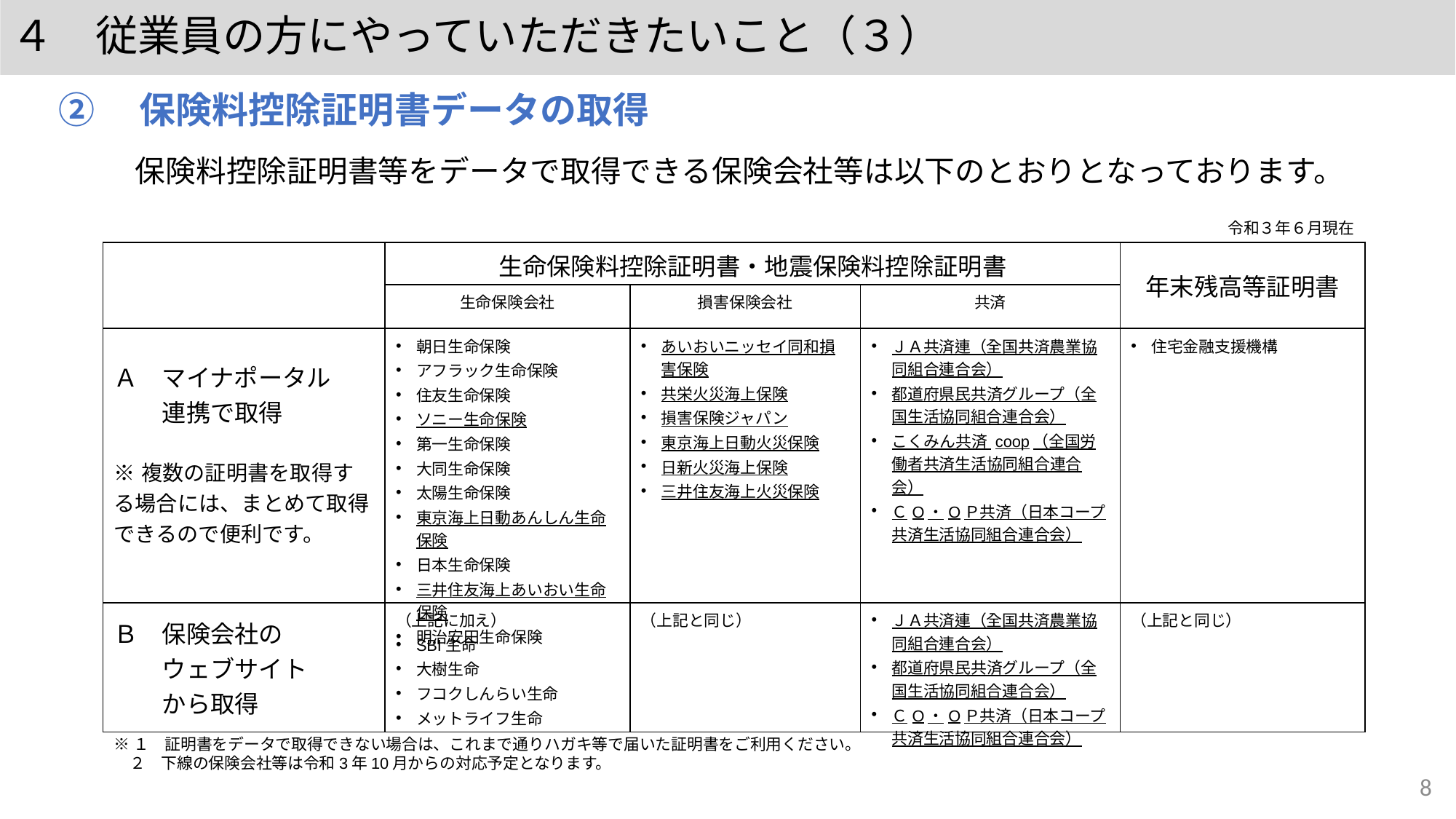

４　従業員の方にやっていただきたいこと（３）
②　保険料控除証明書データの取得
　保険料控除証明書等をデータで取得できる保険会社等は以下のとおりとなっております。
令和３年６月現在
|  | 生命保険料控除証明書・地震保険料控除証明書 |  |  | 年末残高等証明書 |
| --- | --- | --- | --- | --- |
|  | 生命保険会社 | 損害保険会社 | 共済 |  |
| Ａ　マイナポータル 　　連携で取得 ※複数の証明書を取得する場合には、まとめて取得できるので便利です。 | 朝日生命保険 アフラック生命保険 住友生命保険 ソニー生命保険 第一生命保険 大同生命保険 太陽生命保険 東京海上日動あんしん生命保険 日本生命保険 三井住友海上あいおい生命保険 明治安田生命保険 | あいおいニッセイ同和損害保険 共栄火災海上保険 損害保険ジャパン 東京海上日動火災保険 日新火災海上保険 三井住友海上火災保険 | ＪＡ共済連（全国共済農業協同組合連合会） 都道府県民共済グループ（全国生活協同組合連合会） こくみん共済 coop（全国労働者共済生活協同組合連合会） ＣО・ОＰ共済（日本コープ共済生活協同組合連合会） | 住宅金融支援機構 |
| Ｂ　保険会社の 　　ウェブサイト 　　から取得 | （上記に加え） SBI生命 大樹生命 フコクしんらい生命 メットライフ生命 | （上記と同じ） | ＪＡ共済連（全国共済農業協同組合連合会） 都道府県民共済グループ（全国生活協同組合連合会） ＣО・ОＰ共済（日本コープ共済生活協同組合連合会） | （上記と同じ） |
※１　証明書をデータで取得できない場合は、これまで通りハガキ等で届いた証明書をご利用ください。
　２　下線の保険会社等は令和3年10月からの対応予定となります。
8